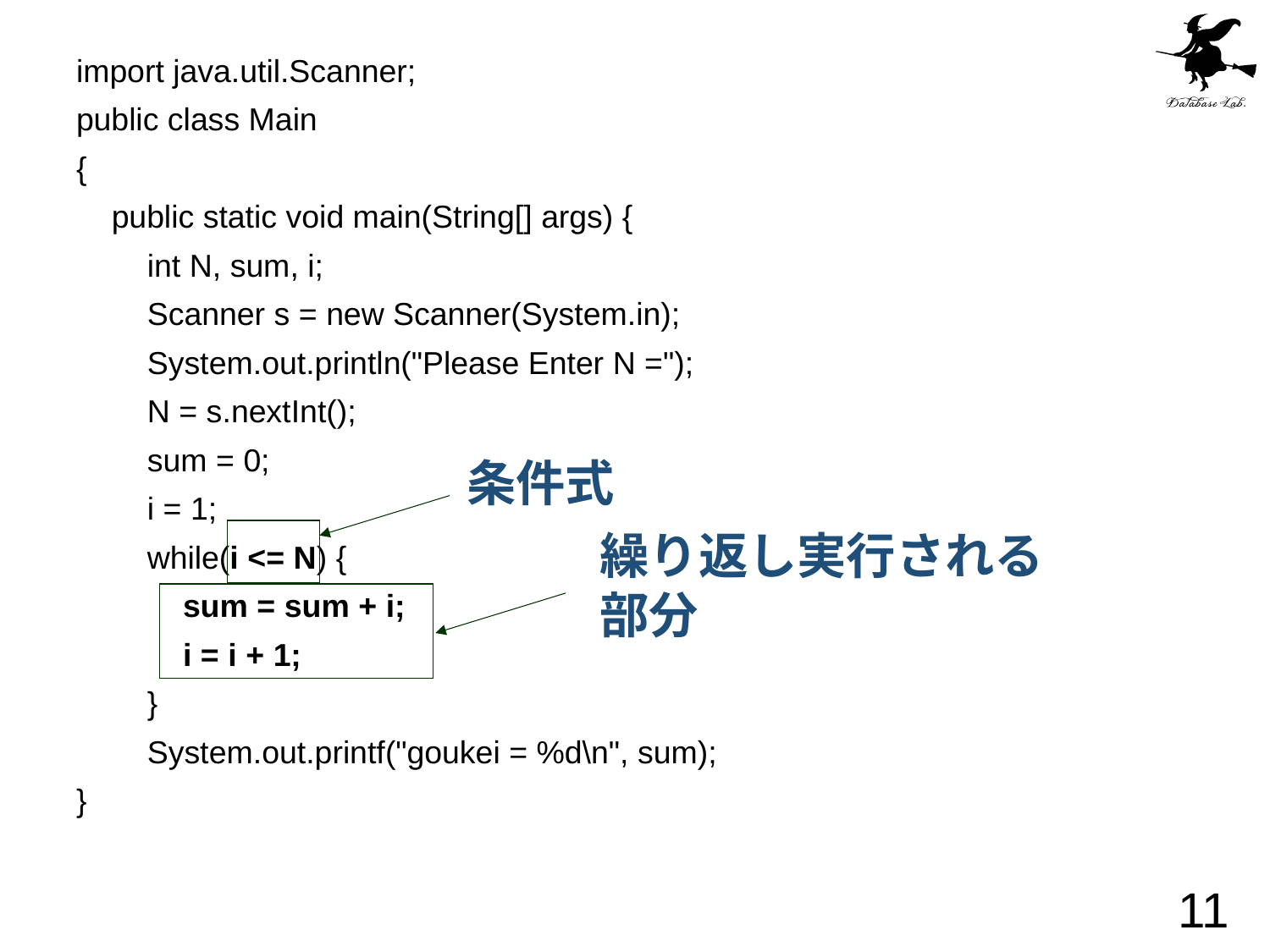

import java.util.Scanner;
public class Main
{
    public static void main(String[] args) {
        int N, sum, i;
        Scanner s = new Scanner(System.in);
        System.out.println("Please Enter N =");
        N = s.nextInt();
        sum = 0;
        i = 1;
        while(i <= N) {
            sum = sum + i;
            i = i + 1;
        }
        System.out.printf("goukei = %d\n", sum);
}

条件式

繰り返し実行される
部分

11